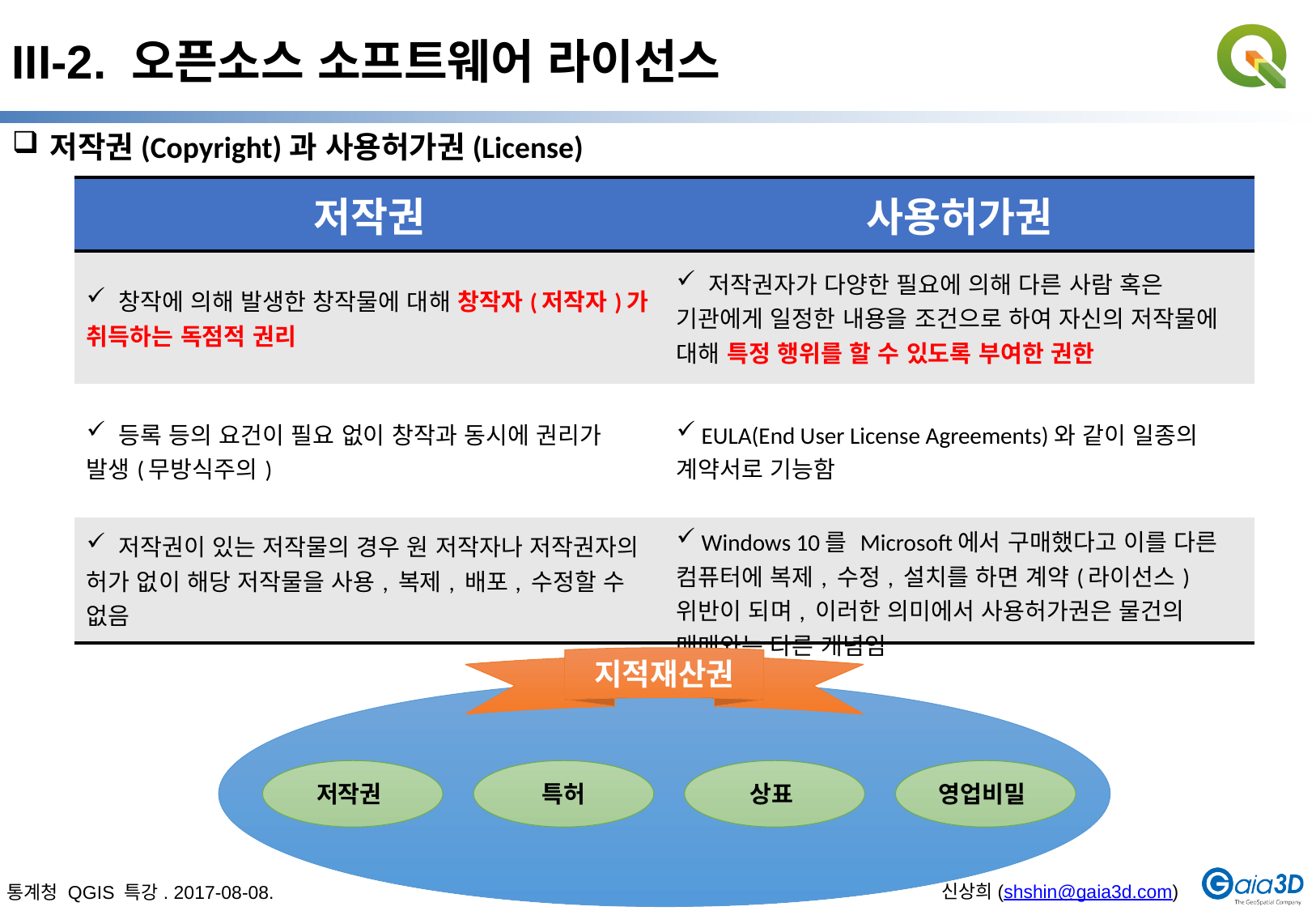

III-2. 오픈소스 소프트웨어 라이선스
저작권(Copyright)과 사용허가권(License)
| 저작권 | 사용허가권 |
| --- | --- |
| 창작에 의해 발생한 창작물에 대해 창작자(저작자)가 취득하는 독점적 권리 | 저작권자가 다양한 필요에 의해 다른 사람 혹은 기관에게 일정한 내용을 조건으로 하여 자신의 저작물에 대해 특정 행위를 할 수 있도록 부여한 권한 |
| 등록 등의 요건이 필요 없이 창작과 동시에 권리가 발생(무방식주의) | EULA(End User License Agreements)와 같이 일종의 계약서로 기능함 |
| 저작권이 있는 저작물의 경우 원 저작자나 저작권자의 허가 없이 해당 저작물을 사용, 복제, 배포, 수정할 수 없음 | Windows 10를 Microsoft에서 구매했다고 이를 다른 컴퓨터에 복제, 수정, 설치를 하면 계약(라이선스) 위반이 되며, 이러한 의미에서 사용허가권은 물건의 매매와는 다른 개념임 |
지적재산권

상표
영업비밀
특허
저작권
31